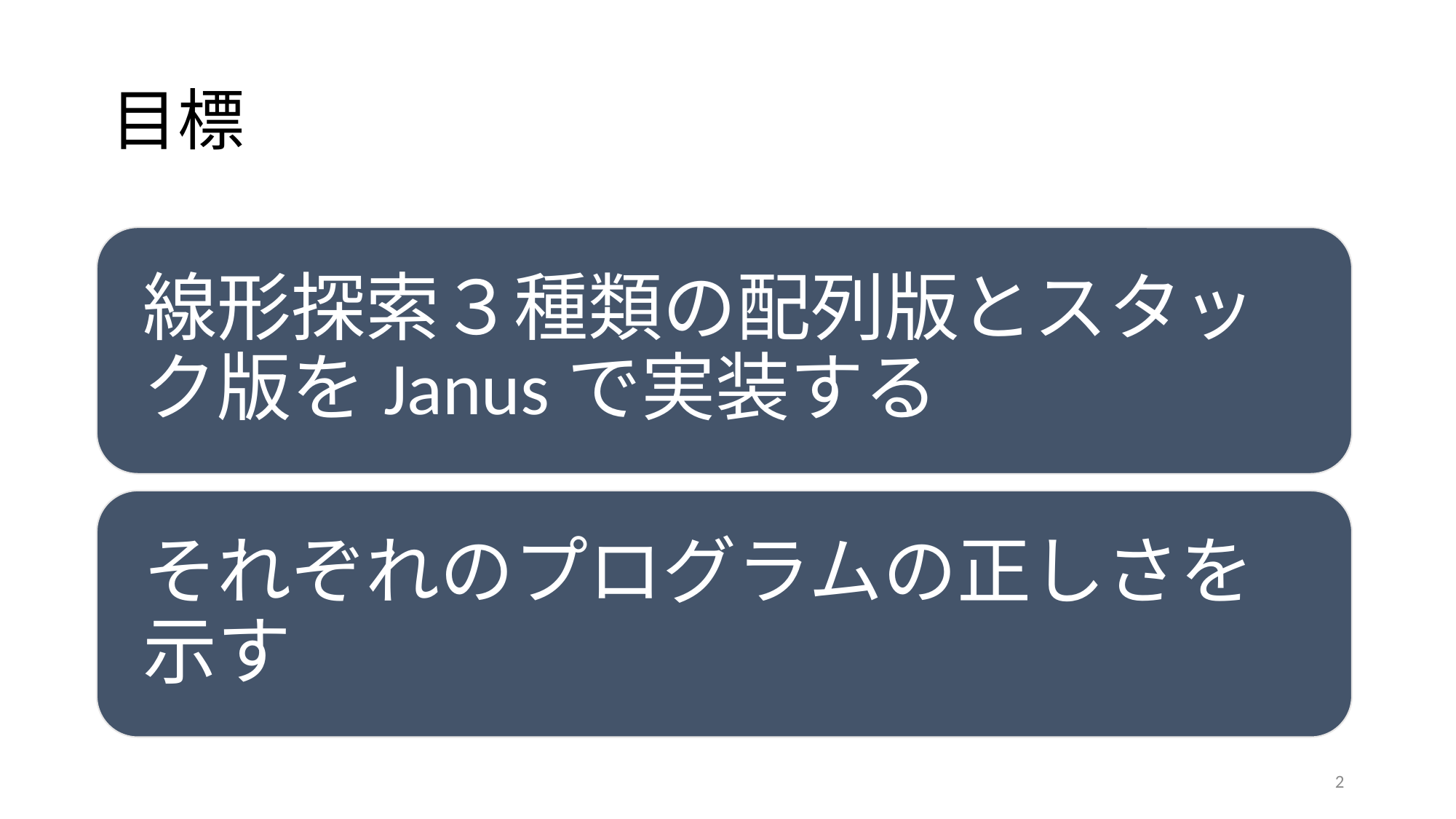

# 目標
線形探索３種類の配列版とスタック版をJanusで実装する
それぞれのプログラムの正しさを示す
2